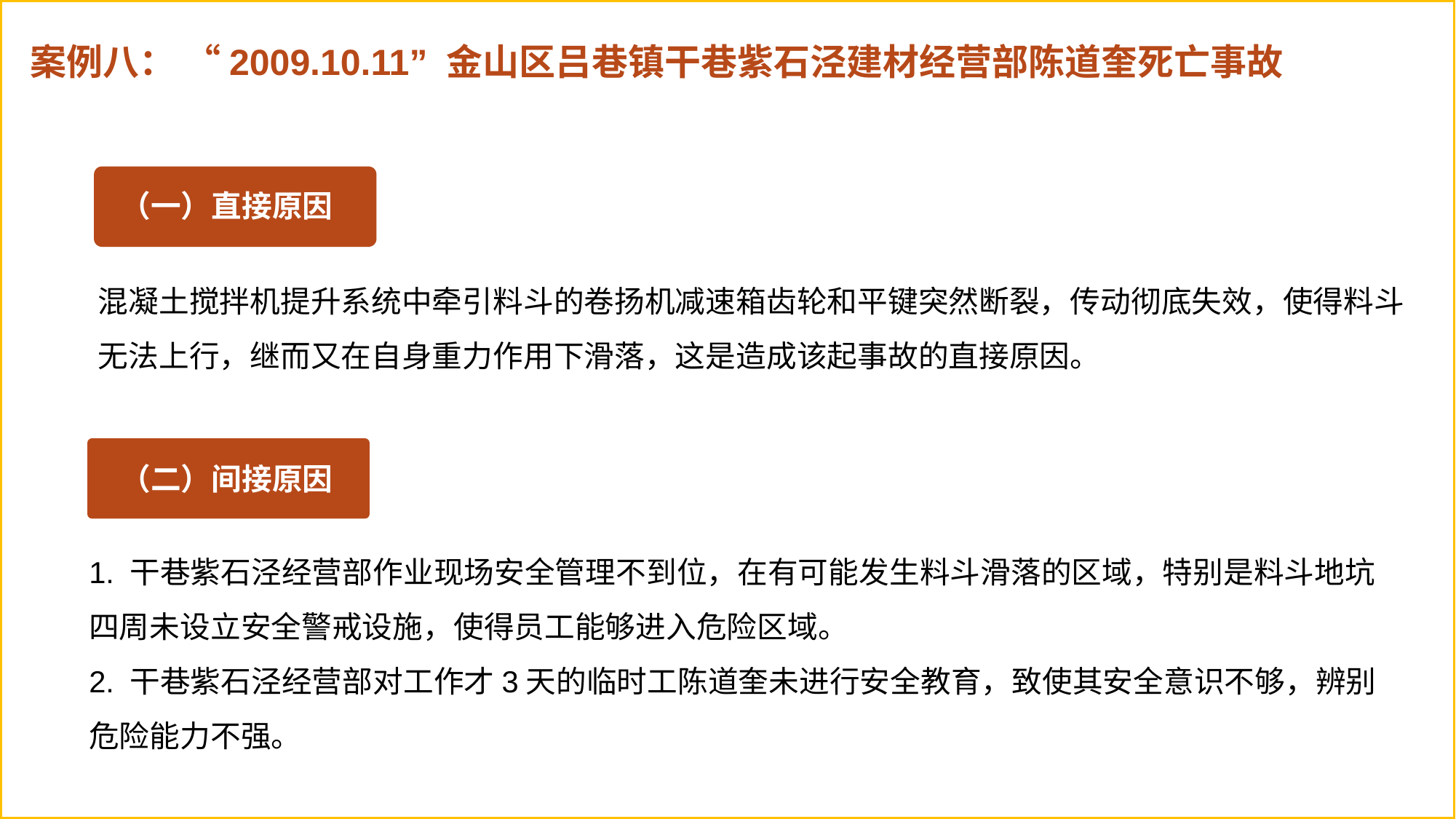

案例八： “2009.10.11” 金山区吕巷镇干巷紫石泾建材经营部陈道奎死亡事故

（一）直接原因
混凝土搅拌机提升系统中牵引料斗的卷扬机减速箱齿轮和平键突然断裂，传动彻底失效，使得料斗无法上行，继而又在自身重力作用下滑落，这是造成该起事故的直接原因。

（二）间接原因
1. 干巷紫石泾经营部作业现场安全管理不到位，在有可能发生料斗滑落的区域，特别是料斗地坑四周未设立安全警戒设施，使得员工能够进入危险区域。
2. 干巷紫石泾经营部对工作才3天的临时工陈道奎未进行安全教育，致使其安全意识不够，辨别危险能力不强。